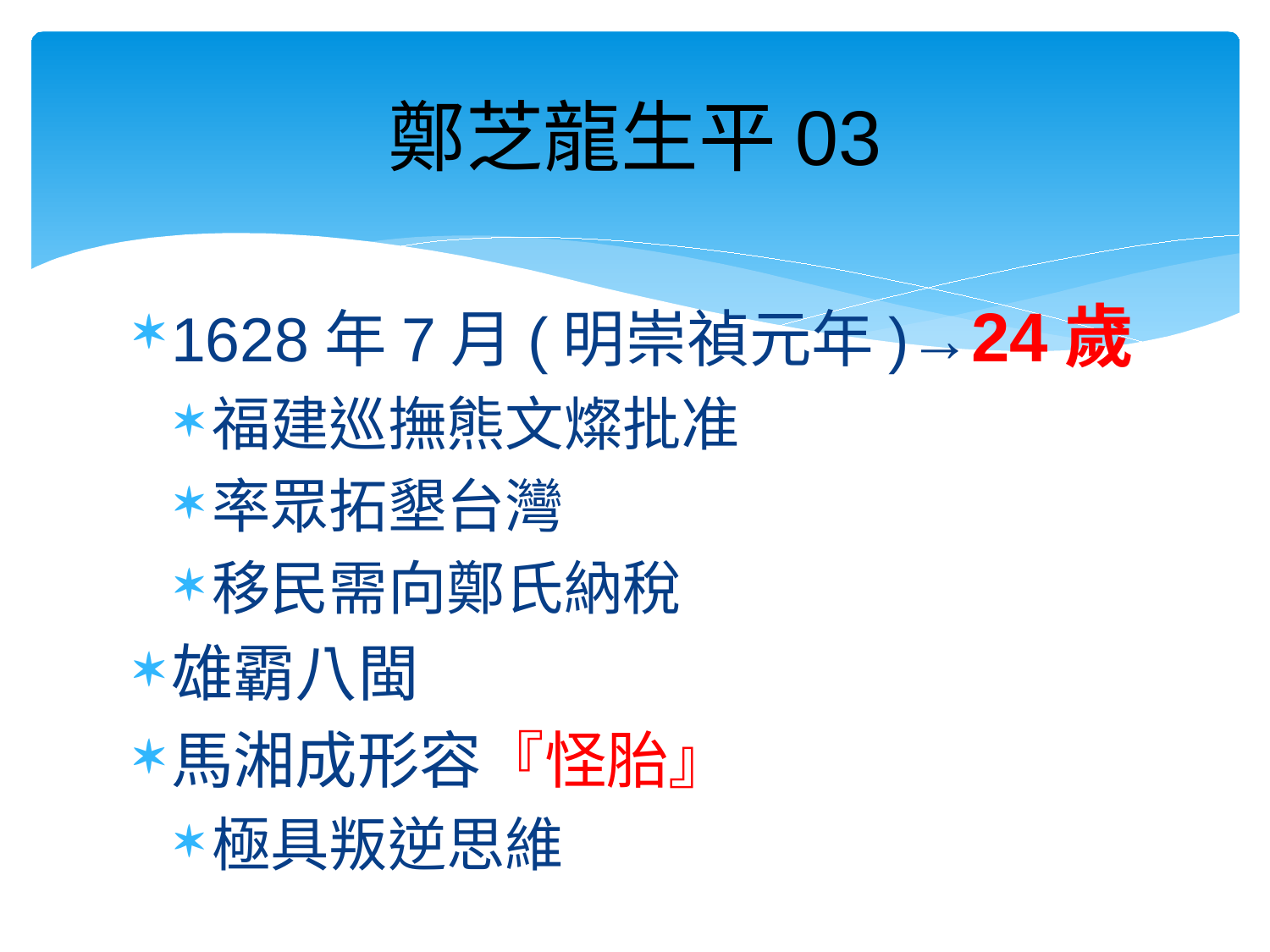

# 鄭芝龍生平03
1628年7月(明崇禎元年)→24歲
福建巡撫熊文燦批准
率眾拓墾台灣
移民需向鄭氏納稅
雄霸八閩
馬湘成形容『怪胎』
極具叛逆思維